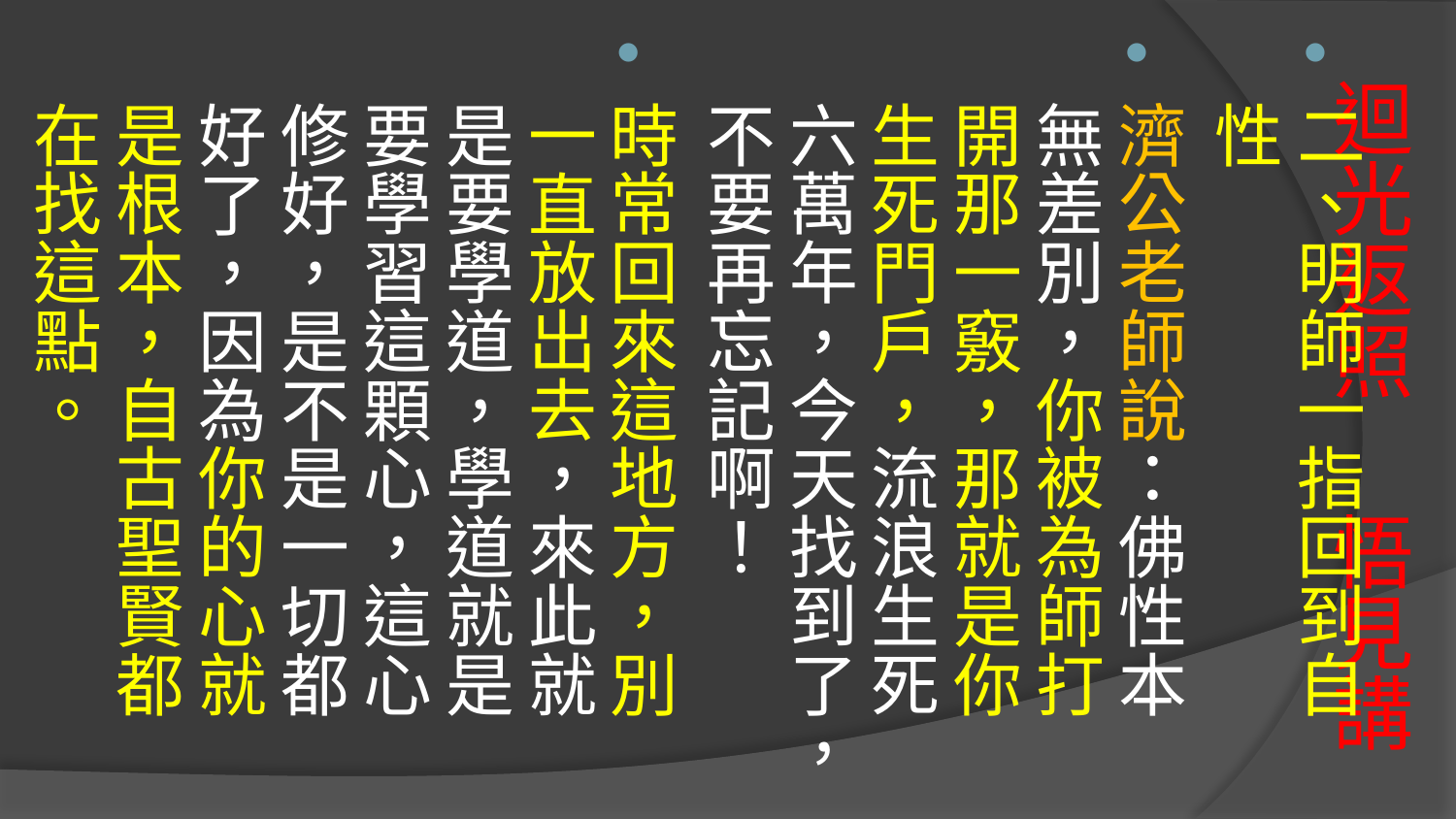

二、明師一指回到自性
濟公老師說：佛性本無差別，你被為師打開那一竅，那就是你生死門戶，流浪生死六萬年，今天找到了，不要再忘記啊！
時常回來這地方，別一直放出去，來此就是要學道，學道就是要學習這顆心，這心修好，是不是一切都好了，因為你的心就是根本，自古聖賢都在找這點。
# 迴光返照      悟見講